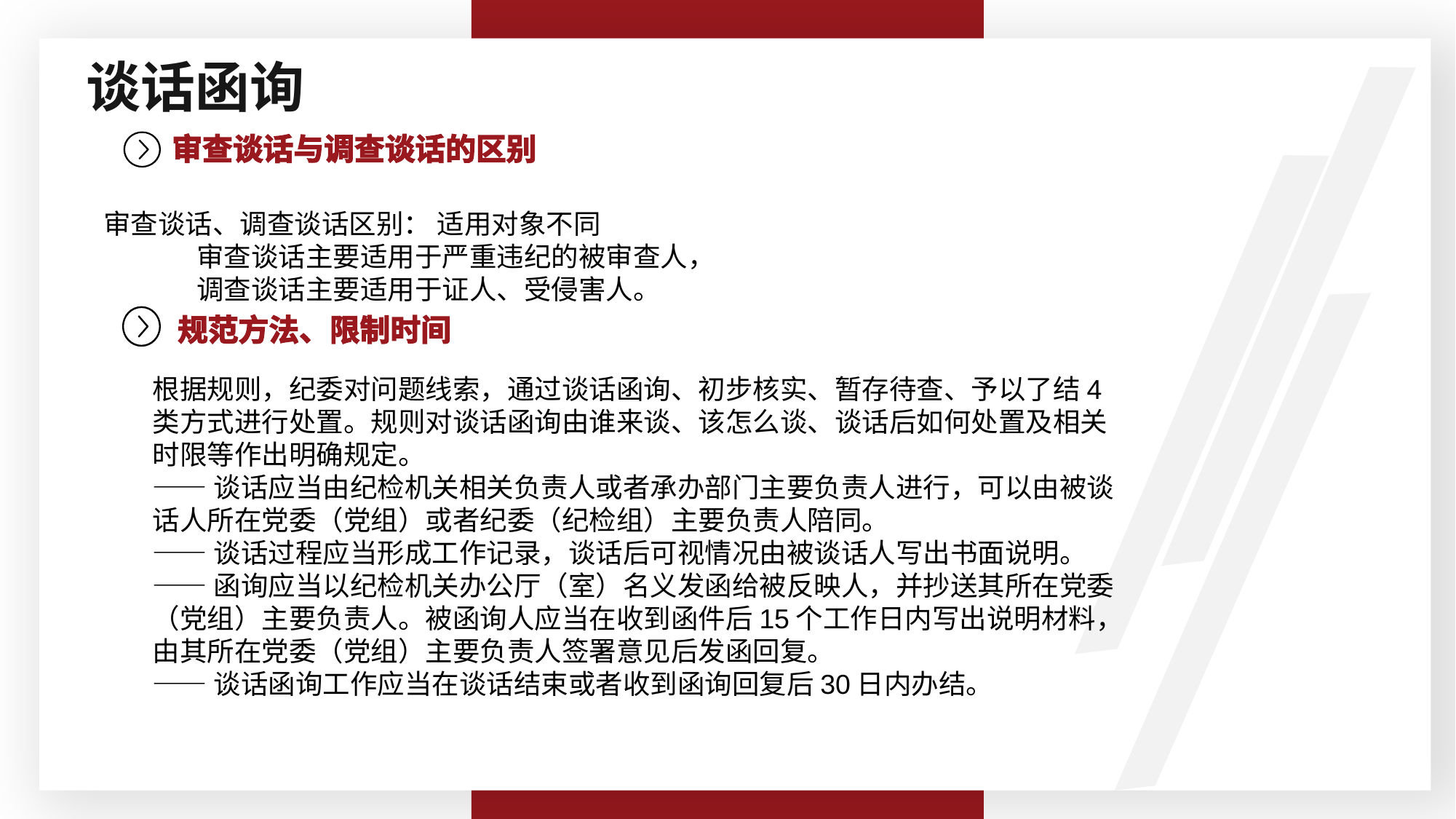

审查谈话与调查谈话有何区别
谈话函询
审查谈话与调查谈话的区别

审查谈话、调查谈话区别： 适用对象不同
              审查谈话主要适用于严重违纪的被审查人，
              调查谈话主要适用于证人、受侵害人。

规范方法、限制时间
根据规则，纪委对问题线索，通过谈话函询、初步核实、暂存待查、予以了结4类方式进行处置。规则对谈话函询由谁来谈、该怎么谈、谈话后如何处置及相关时限等作出明确规定。
——谈话应当由纪检机关相关负责人或者承办部门主要负责人进行，可以由被谈话人所在党委（党组）或者纪委（纪检组）主要负责人陪同。
——谈话过程应当形成工作记录，谈话后可视情况由被谈话人写出书面说明。
——函询应当以纪检机关办公厅（室）名义发函给被反映人，并抄送其所在党委（党组）主要负责人。被函询人应当在收到函件后15个工作日内写出说明材料，由其所在党委（党组）主要负责人签署意见后发函回复。
——谈话函询工作应当在谈话结束或者收到函询回复后30日内办结。